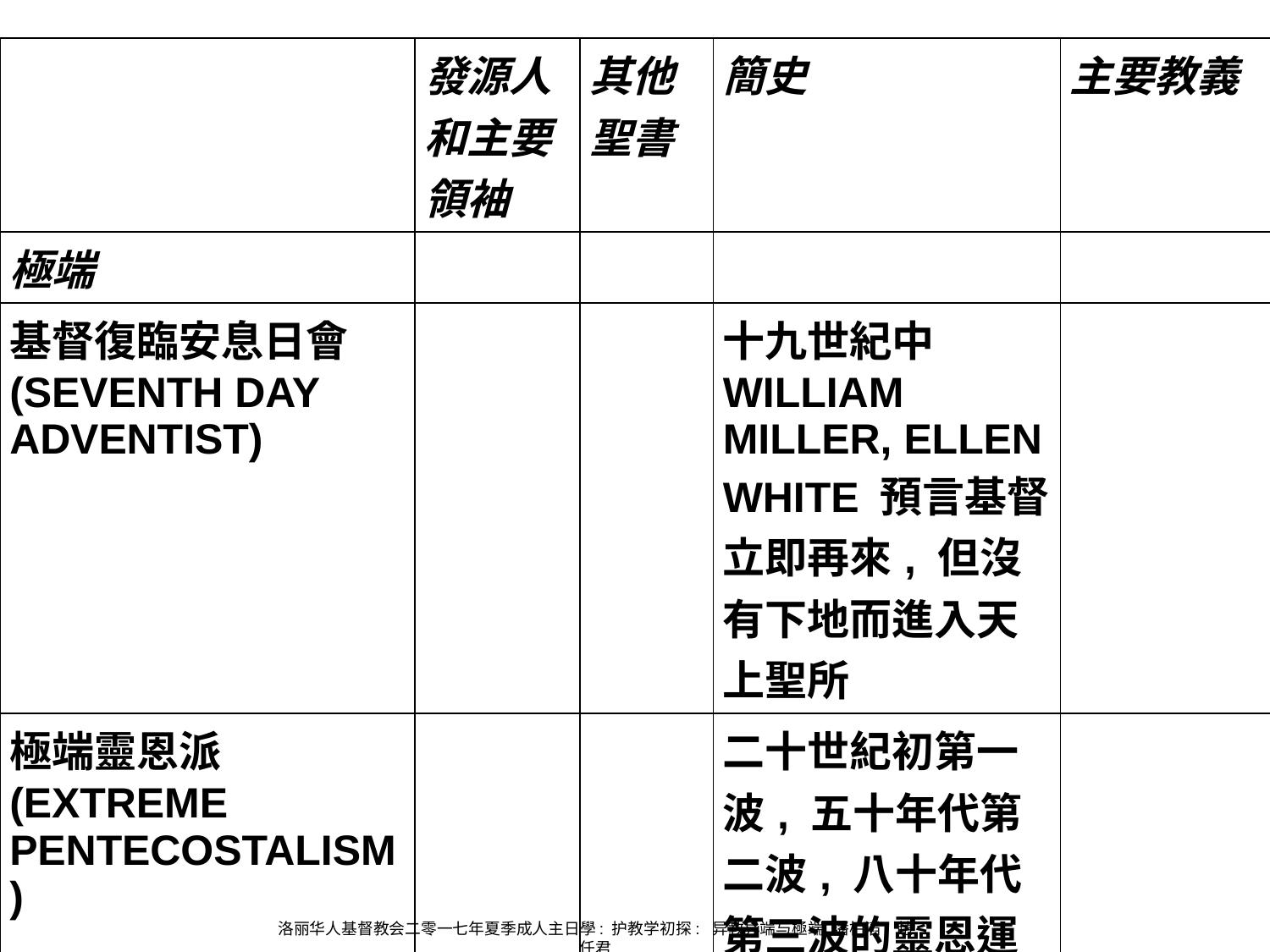

|  | 發源人和主要領袖 | 其他聖書 | 簡史 | 主要教義 |
| --- | --- | --- | --- | --- |
| 極端 |  |  |  |  |
| 基督復臨安息日會 (SEVENTH DAY ADVENTIST) |  |  | 十九世紀中 WILLIAM MILLER, ELLEN WHITE 預言基督立即再來, 但沒有下地而進入天上聖所 |  |
| 極端靈恩派 (EXTREME PENTECOSTALISM) |  |  | 二十世紀初第一波, 五十年代第二波, 八十年代第三波的靈恩運動 |  |
洛丽华人基督教会二零一七年夏季成人主日學: 护教学初探:  异教异端与極端  潘柏滔, 趙任君